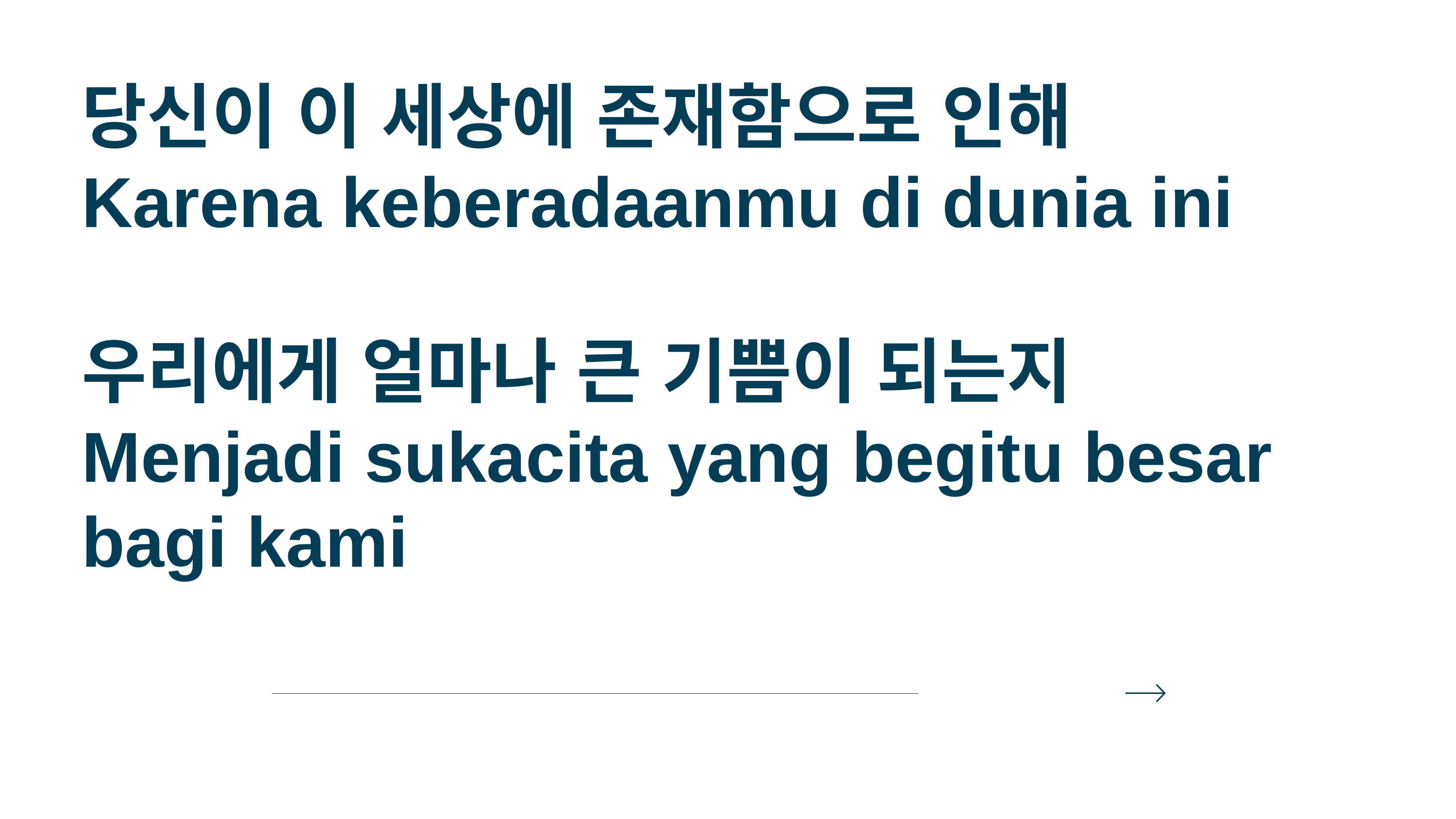

당신이 이 세상에 존재함으로 인해
Karena keberadaanmu di dunia ini

우리에게 얼마나 큰 기쁨이 되는지
Menjadi sukacita yang begitu besar bagi kami